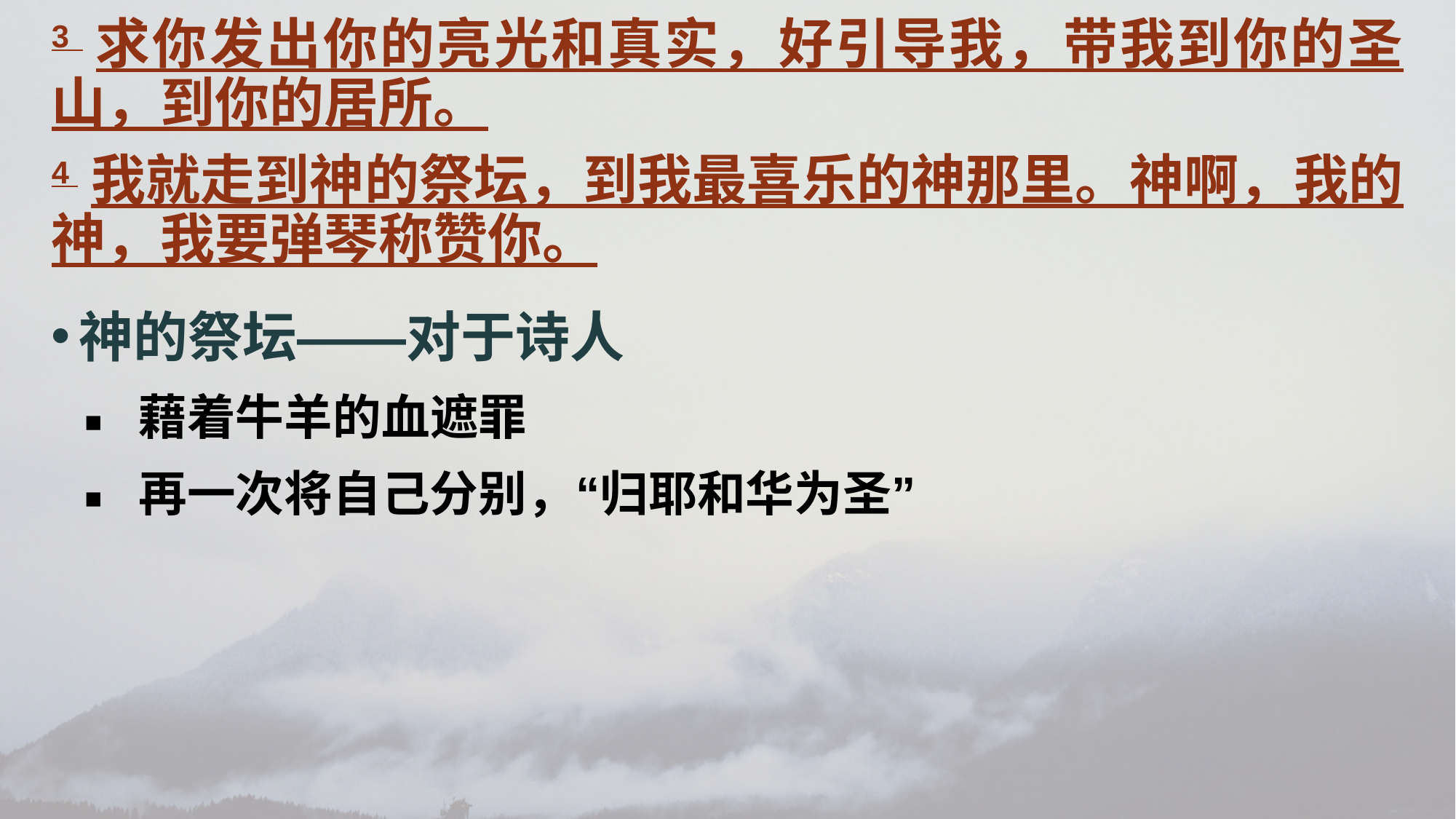

3 求你发出你的亮光和真实，好引导我，带我到你的圣山，到你的居所。
4 我就走到神的祭坛，到我最喜乐的神那里。神啊，我的神，我要弹琴称赞你。
神的祭坛——对于诗人
藉着牛羊的血遮罪
再一次将自己分别，“归耶和华为圣”